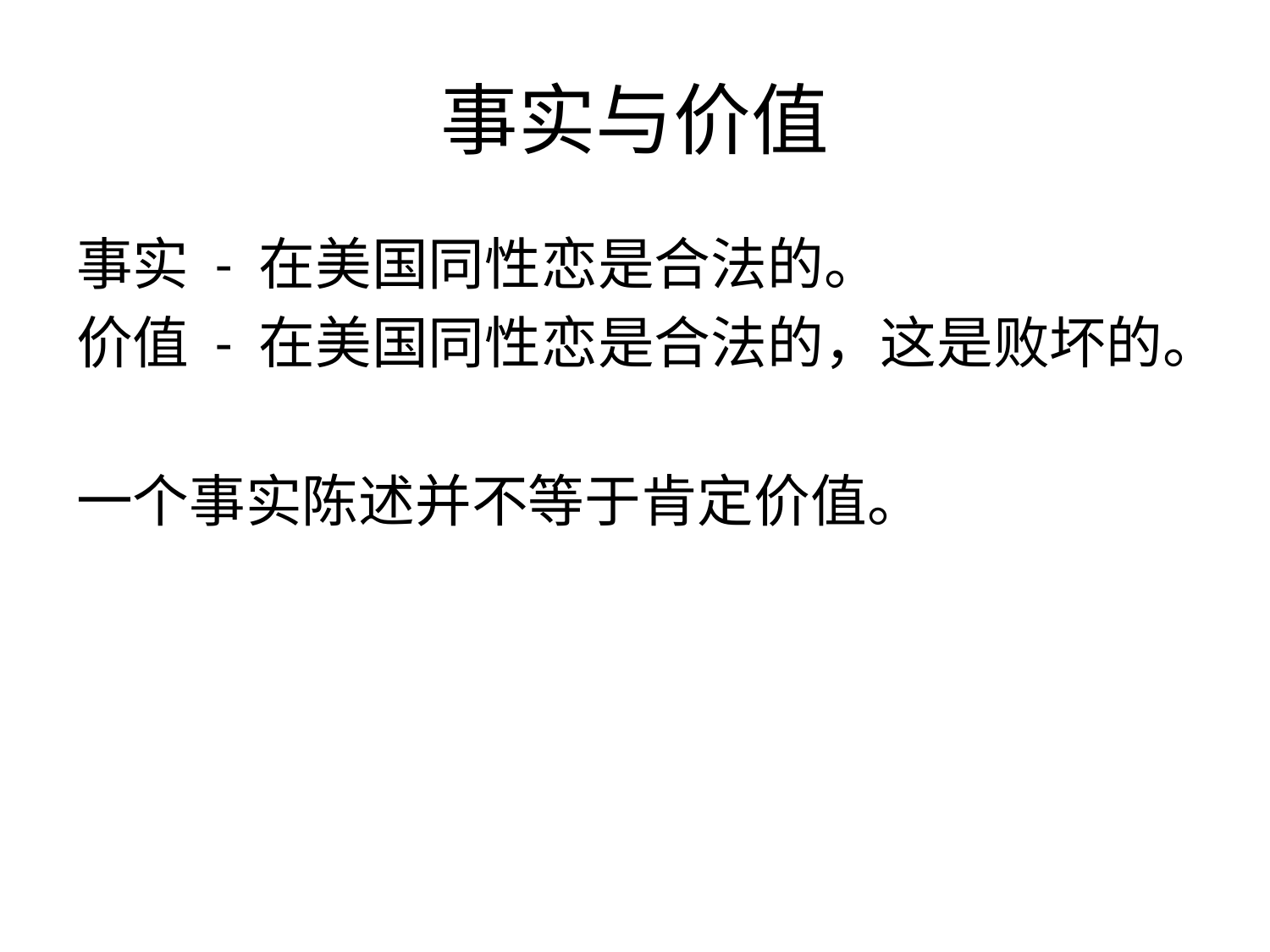

# 事实与价值
事实 - 在美国同性恋是合法的。
价值 - 在美国同性恋是合法的，这是败坏的。

一个事实陈述并不等于肯定价值。